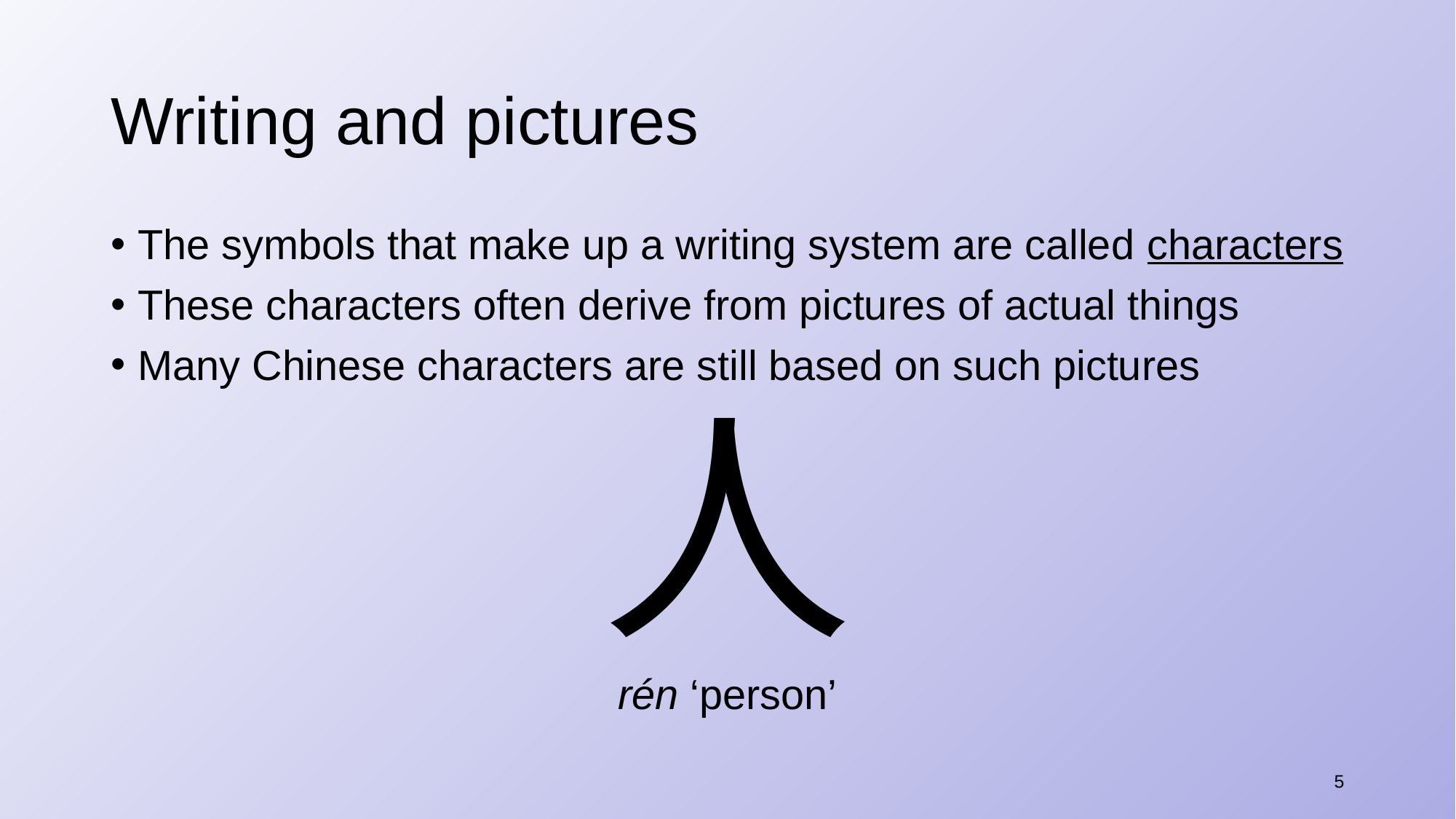

# Writing and pictures
The symbols that make up a writing system are called characters
These characters often derive from pictures of actual things
Many Chinese characters are still based on such pictures
人
rén ‘person’
5